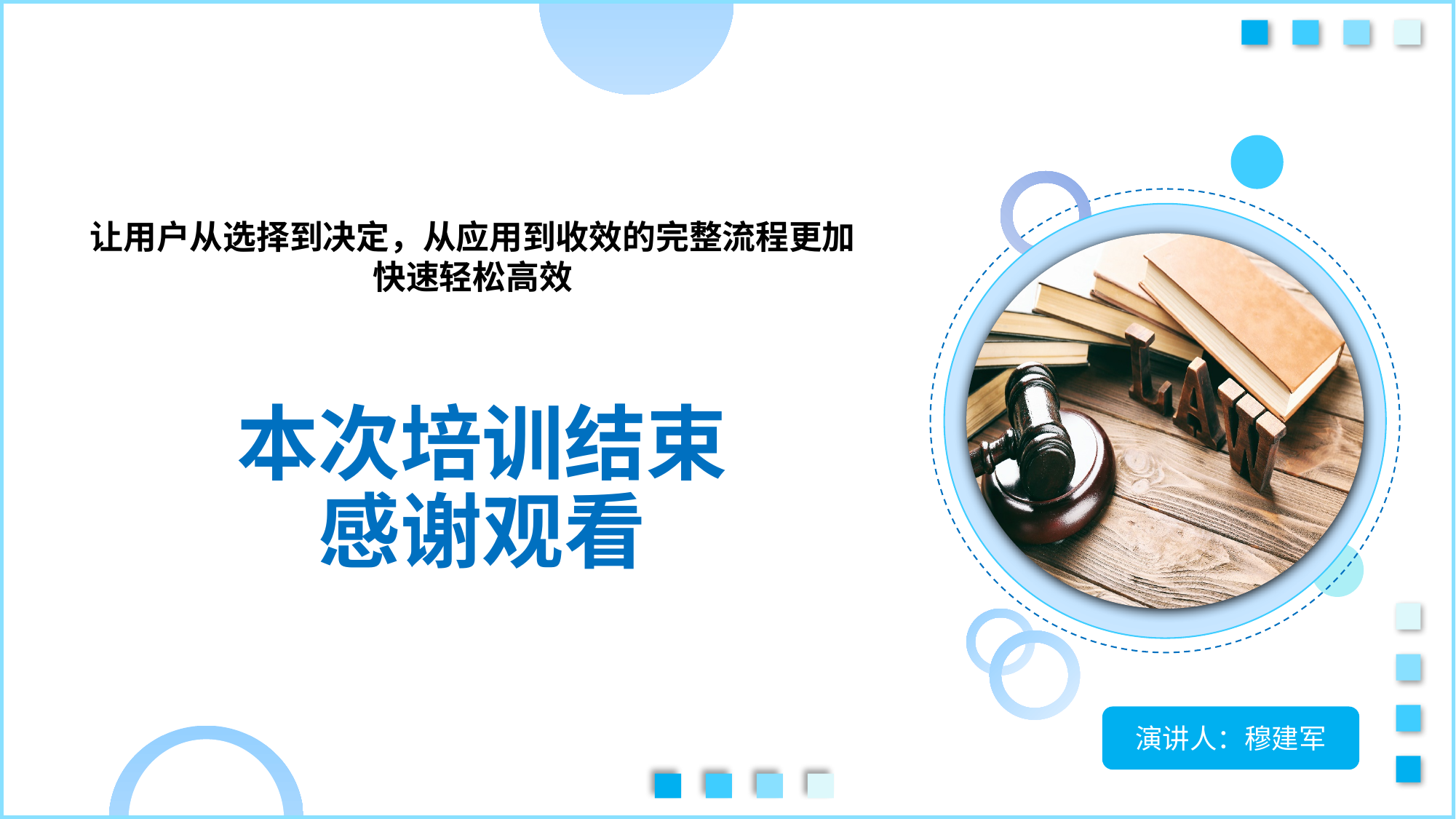

让用户从选择到决定，从应用到收效的完整流程更加快速轻松高效
本次培训结束
感谢观看

演讲人：穆建军